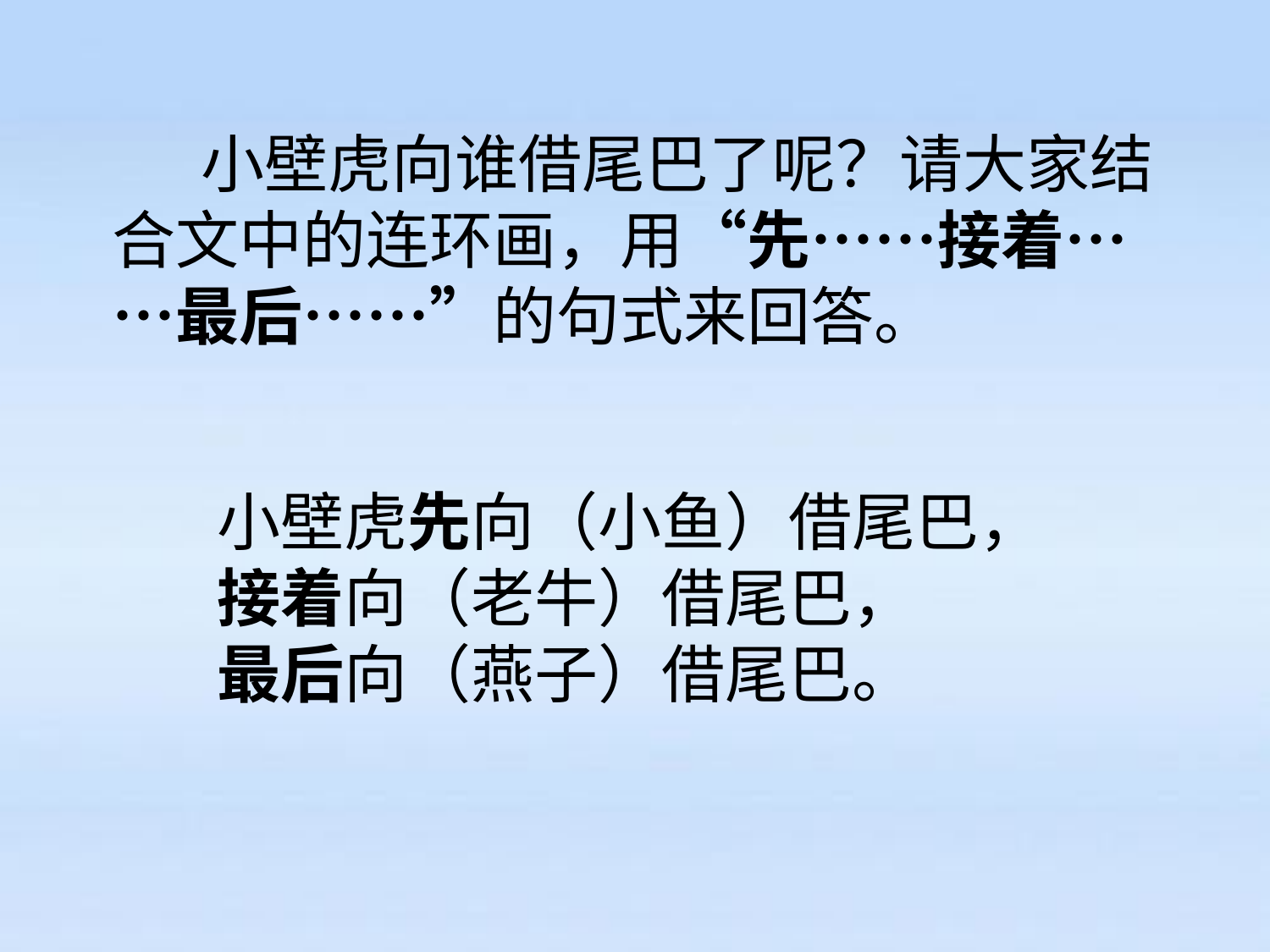

小壁虎向谁借尾巴了呢？请大家结合文中的连环画，用“先……接着……最后……”的句式来回答。
小壁虎先向（小鱼）借尾巴，接着向（老牛）借尾巴，
最后向（燕子）借尾巴。